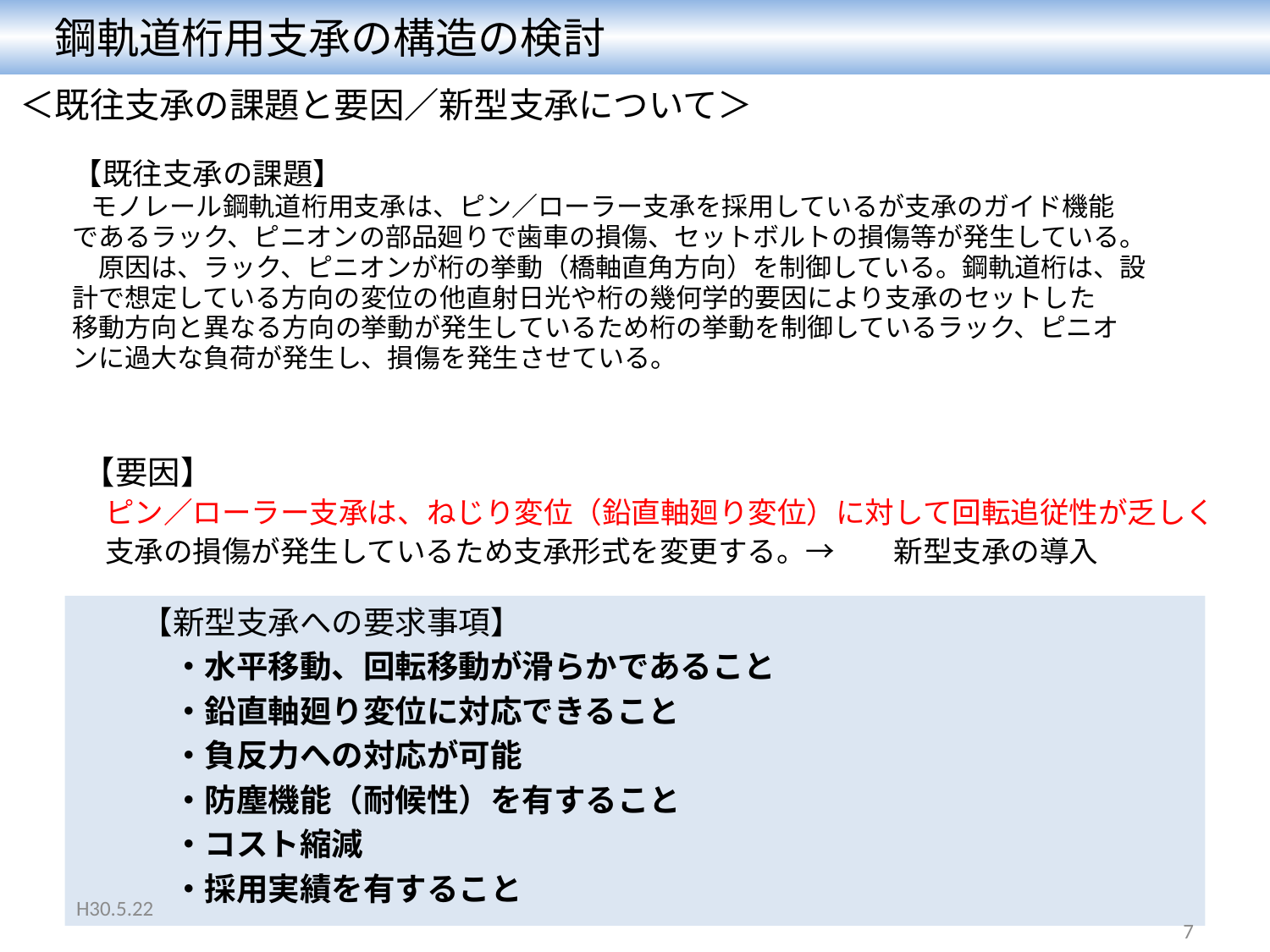

鋼軌道桁用支承の構造の検討
＜既往支承の課題と要因／新型支承について＞

　　【既往支承の課題】
　　　モノレール鋼軌道桁用支承は、ピン／ローラー支承を採用しているが支承のガイド機能
　　であるラック、ピニオンの部品廻りで歯車の損傷、セットボルトの損傷等が発生している。
　　　原因は、ラック、ピニオンが桁の挙動（橋軸直角方向）を制御している。鋼軌道桁は、設
　　計で想定している方向の変位の他直射日光や桁の幾何学的要因により支承のセットした
　　移動方向と異なる方向の挙動が発生しているため桁の挙動を制御しているラック、ピニオ
　　ンに過大な負荷が発生し、損傷を発生させている。
　　【要因】
　　　ピン／ローラー支承は、ねじり変位（鉛直軸廻り変位）に対して回転追従性が乏しく
　　　支承の損傷が発生しているため支承形式を変更する。→　　新型支承の導入
　　【新型支承への要求事項】
　　　・水平移動、回転移動が滑らかであること
　　　・鉛直軸廻り変位に対応できること
　　　・負反力への対応が可能
　　　・防塵機能（耐候性）を有すること
　　　・コスト縮減
　　　・採用実績を有すること
H30.5.22
7